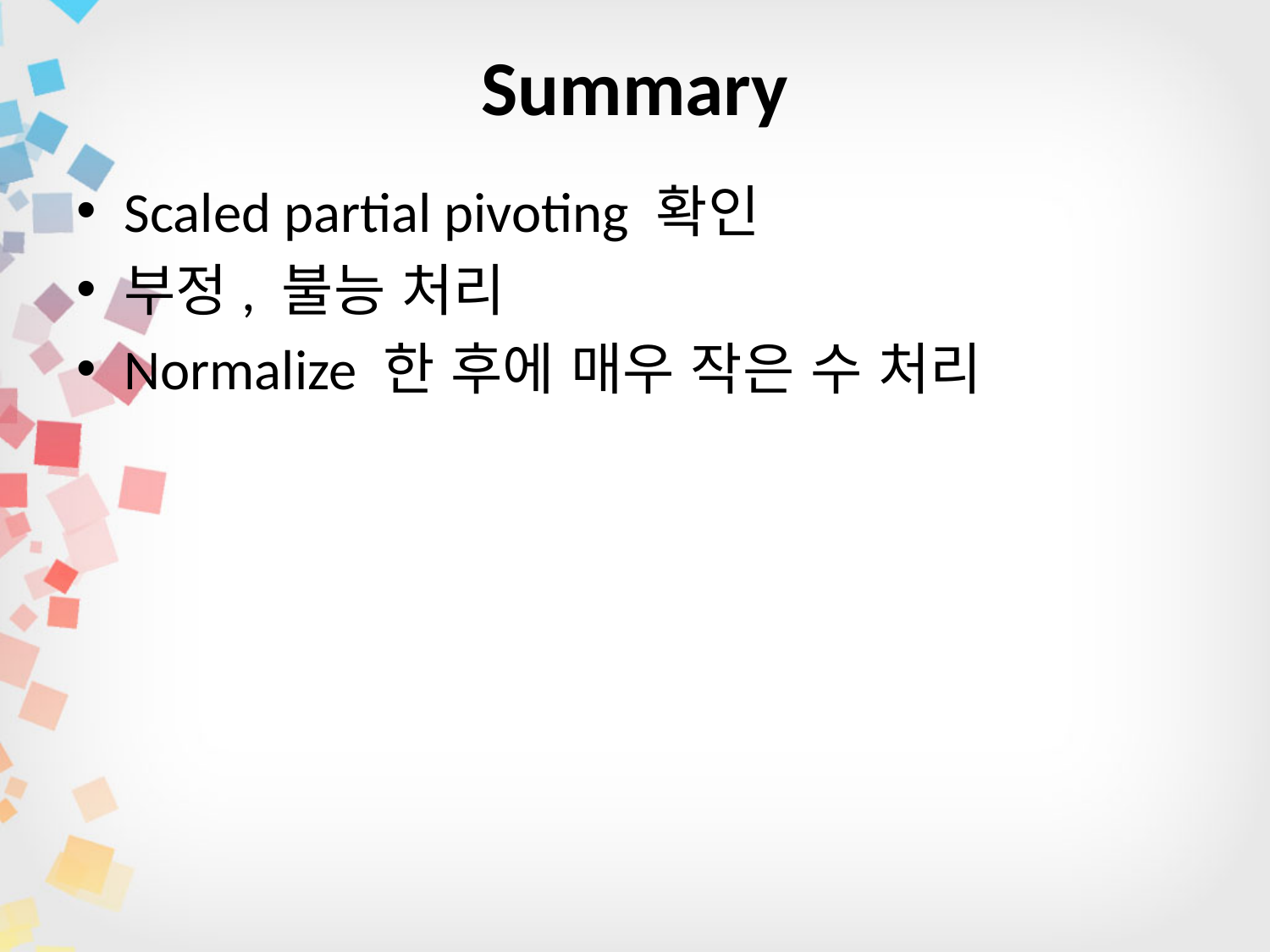

# Summary
Scaled partial pivoting 확인
부정, 불능 처리
Normalize 한 후에 매우 작은 수 처리